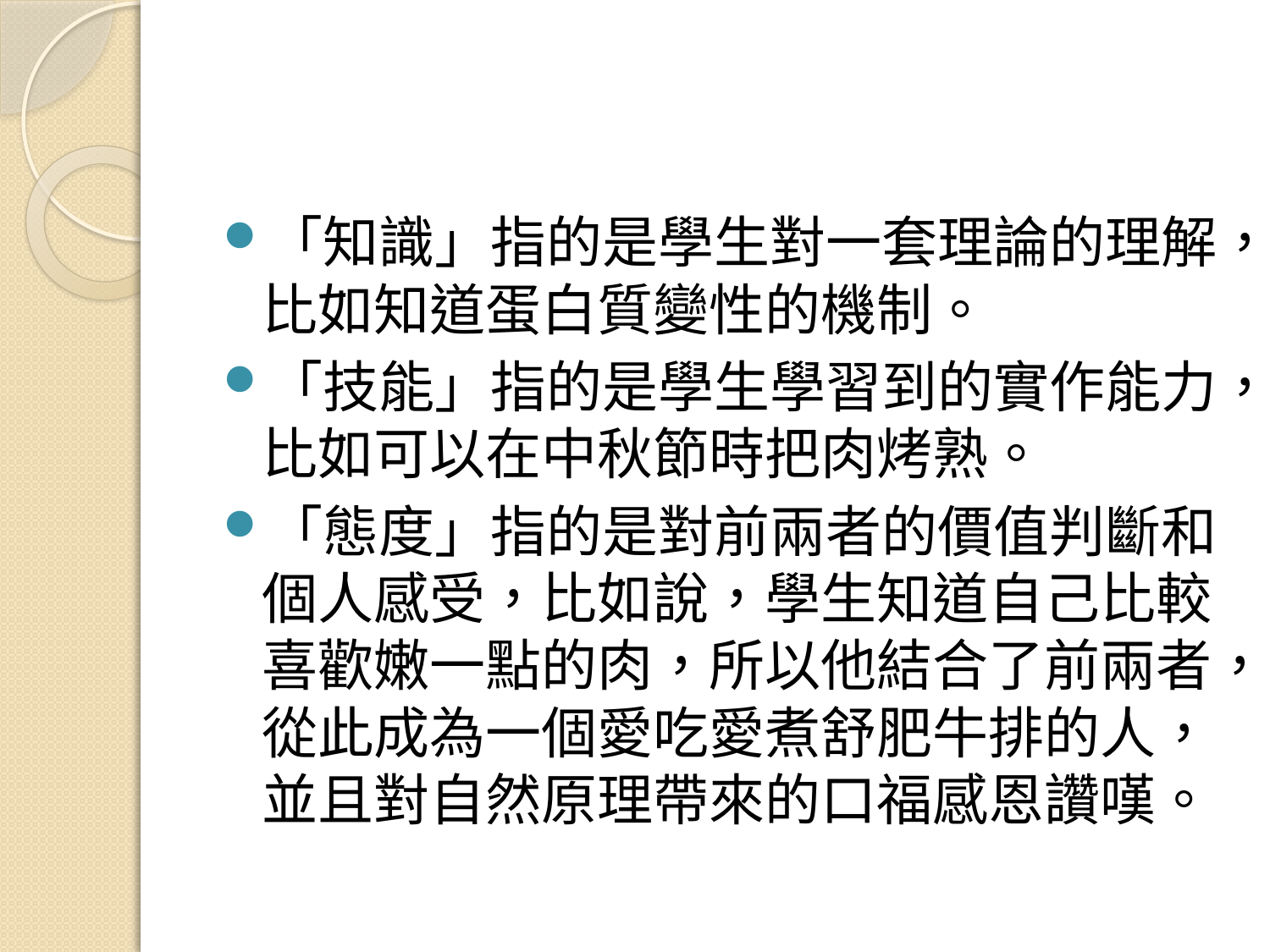

#
「知識」指的是學生對一套理論的理解，比如知道蛋白質變性的機制。
「技能」指的是學生學習到的實作能力，比如可以在中秋節時把肉烤熟。
「態度」指的是對前兩者的價值判斷和個人感受，比如說，學生知道自己比較喜歡嫩一點的肉，所以他結合了前兩者，從此成為一個愛吃愛煮舒肥牛排的人，並且對自然原理帶來的口福感恩讚嘆。